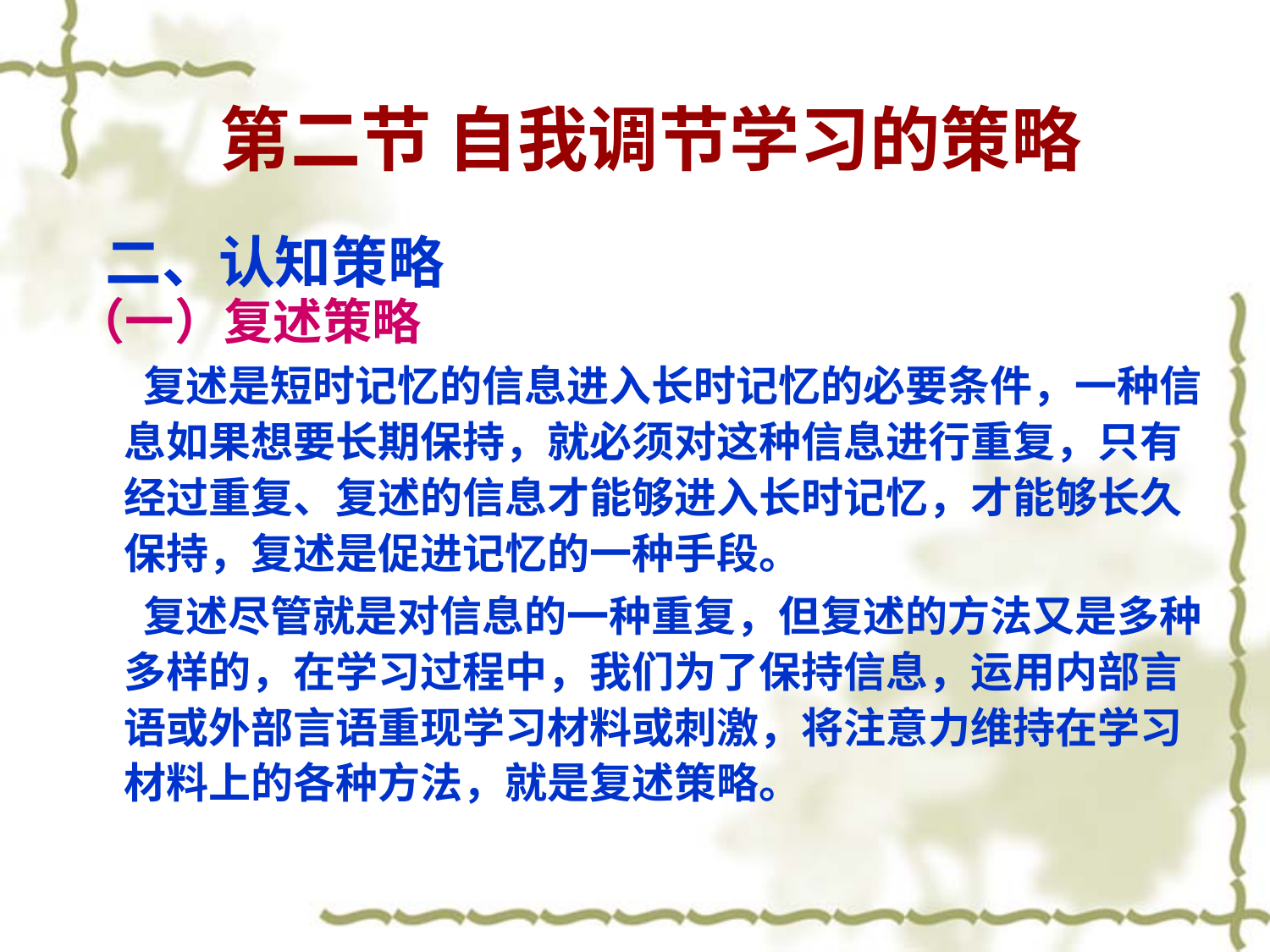

# 第二节 自我调节学习的策略
 二、认知策略
（一）复述策略
      复述是短时记忆的信息进入长时记忆的必要条件，一种信息如果想要长期保持，就必须对这种信息进行重复，只有经过重复、复述的信息才能够进入长时记忆，才能够长久保持，复述是促进记忆的一种手段。
      复述尽管就是对信息的一种重复，但复述的方法又是多种多样的，在学习过程中，我们为了保持信息，运用内部言语或外部言语重现学习材料或刺激，将注意力维持在学习材料上的各种方法，就是复述策略。